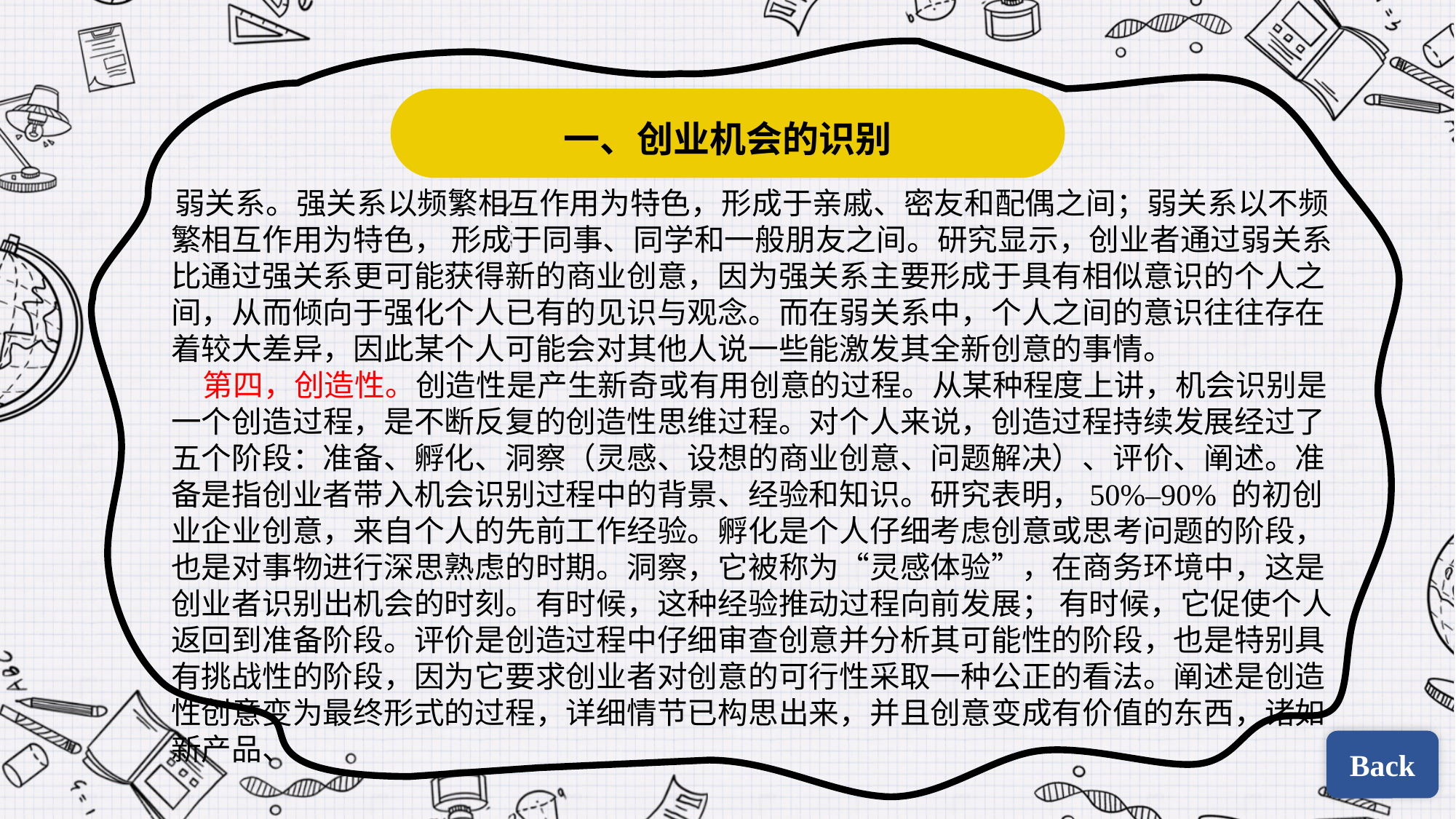

一、创业机会的识别
弱关系。强关系以频繁相互作用为特色，形成于亲戚、密友和配偶之间；弱关系以不频繁相互作用为特色， 形成于同事、同学和一般朋友之间。研究显示，创业者通过弱关系比通过强关系更可能获得新的商业创意，因为强关系主要形成于具有相似意识的个人之间，从而倾向于强化个人已有的见识与观念。而在弱关系中，个人之间的意识往往存在着较大差异，因此某个人可能会对其他人说一些能激发其全新创意的事情。
第四，创造性。创造性是产生新奇或有用创意的过程。从某种程度上讲，机会识别是一个创造过程，是不断反复的创造性思维过程。对个人来说，创造过程持续发展经过了五个阶段：准备、孵化、洞察（灵感、设想的商业创意、问题解决）、评价、阐述。准备是指创业者带入机会识别过程中的背景、经验和知识。研究表明，50%–90% 的初创业企业创意，来自个人的先前工作经验。孵化是个人仔细考虑创意或思考问题的阶段，也是对事物进行深思熟虑的时期。洞察，它被称为“灵感体验”，在商务环境中，这是创业者识别出机会的时刻。有时候，这种经验推动过程向前发展； 有时候，它促使个人返回到准备阶段。评价是创造过程中仔细审查创意并分析其可能性的阶段，也是特别具有挑战性的阶段，因为它要求创业者对创意的可行性采取一种公正的看法。阐述是创造性创意变为最终形式的过程，详细情节已构思出来，并且创意变成有价值的东西，诸如新产品、

Back